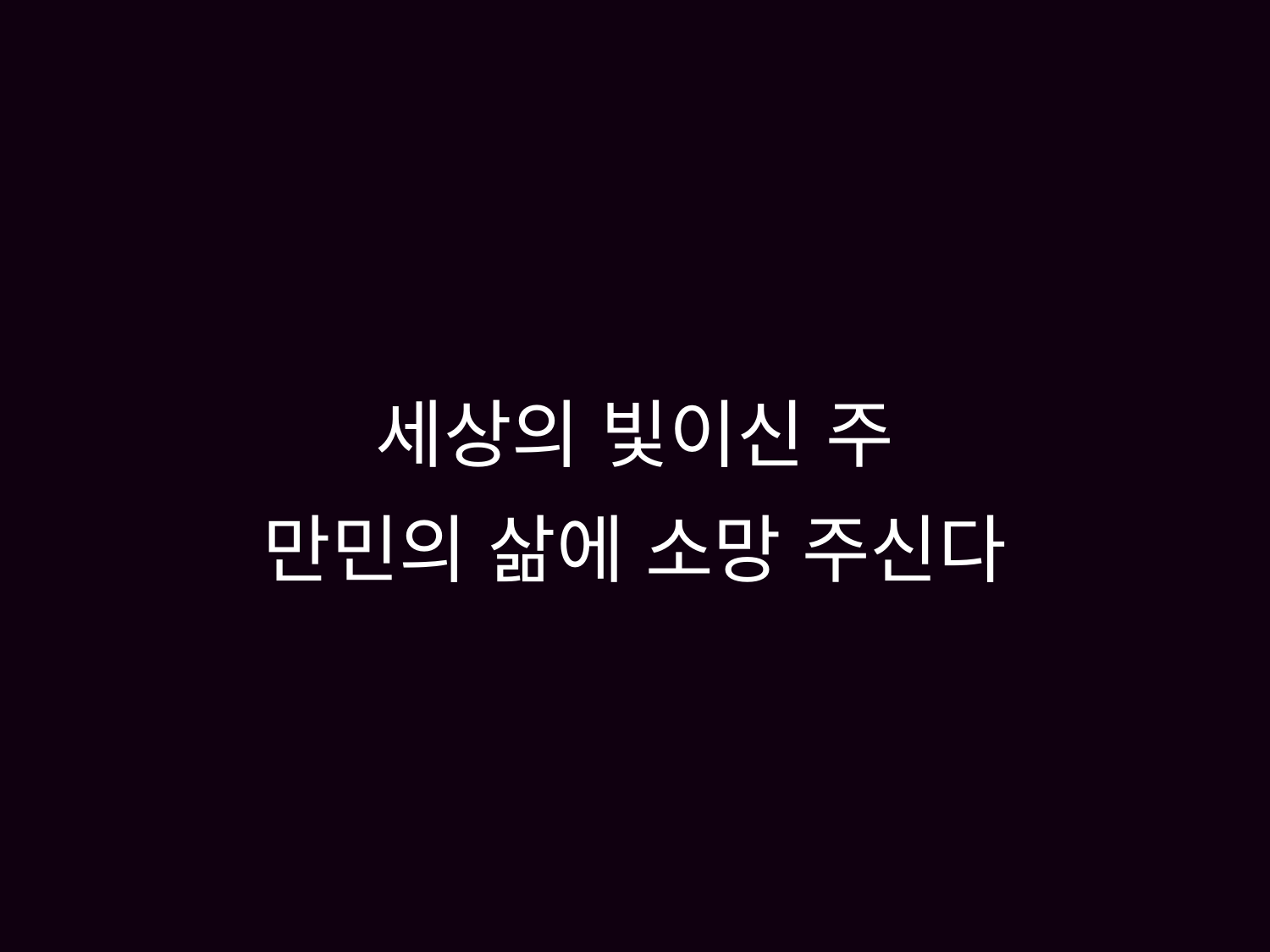

# 세상의 빛이신 주 만민의 삶에 소망 주신다